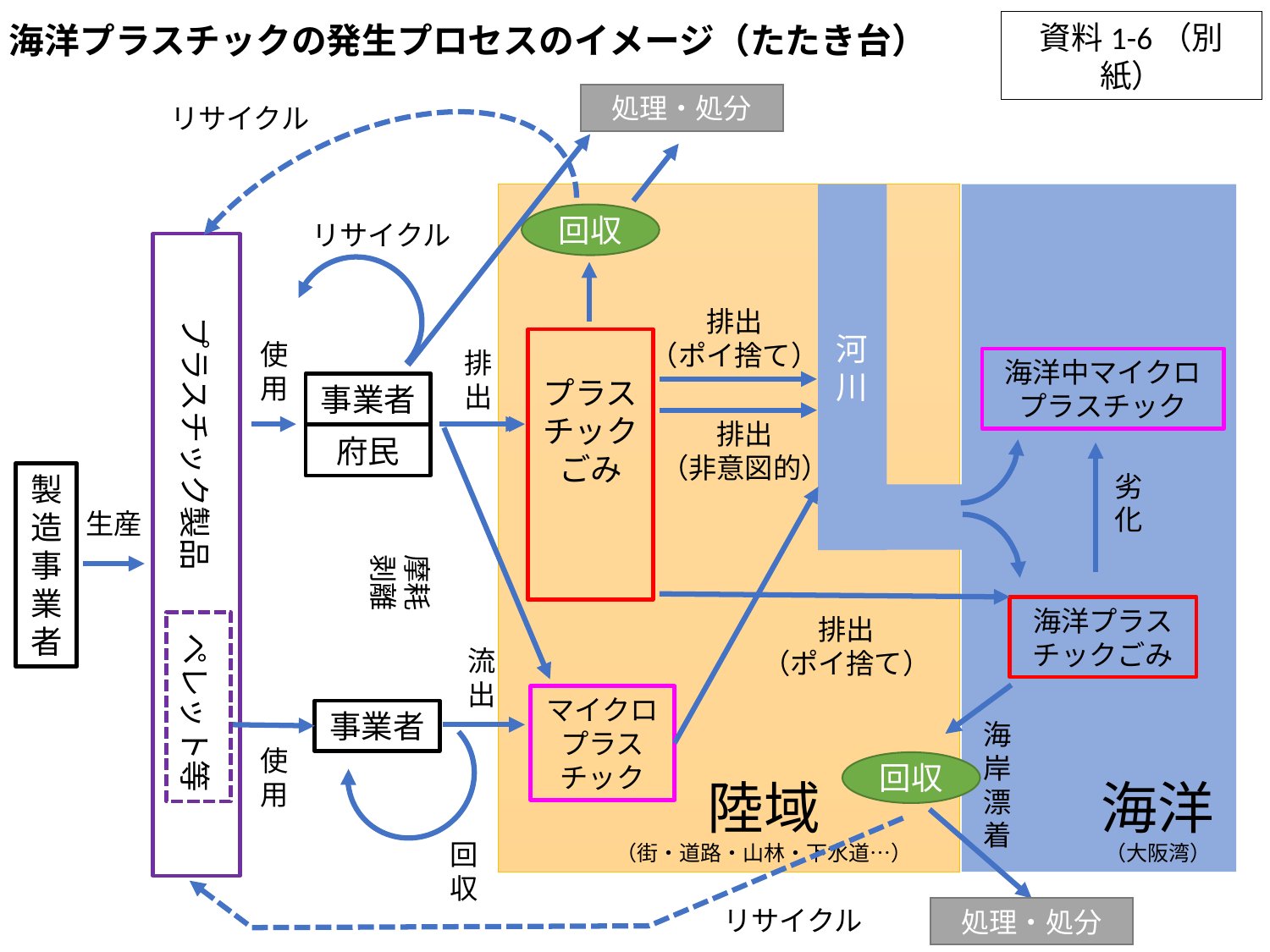

資料1-6（別紙）
海洋プラスチックの発生プロセスのイメージ（たたき台）
処理・処分
リサイクル

河川

回収
リサイクル
プラスチック製品　　ペレット等

排出
（ポイ捨て）

プラスチックごみ

使用
排出
海洋中マイクロ
プラスチック
事業者

排出
（非意図的）
府民
劣化
製造事業者

生産

摩耗
剥離
海洋プラスチックごみ
排出
（ポイ捨て）

流出
マイクロ
プラス
チック
事業者
海岸漂着

使用
回収
陸域
（街・道路・山林・下水道…）
海洋
（大阪湾）

回収
リサイクル
処理・処分